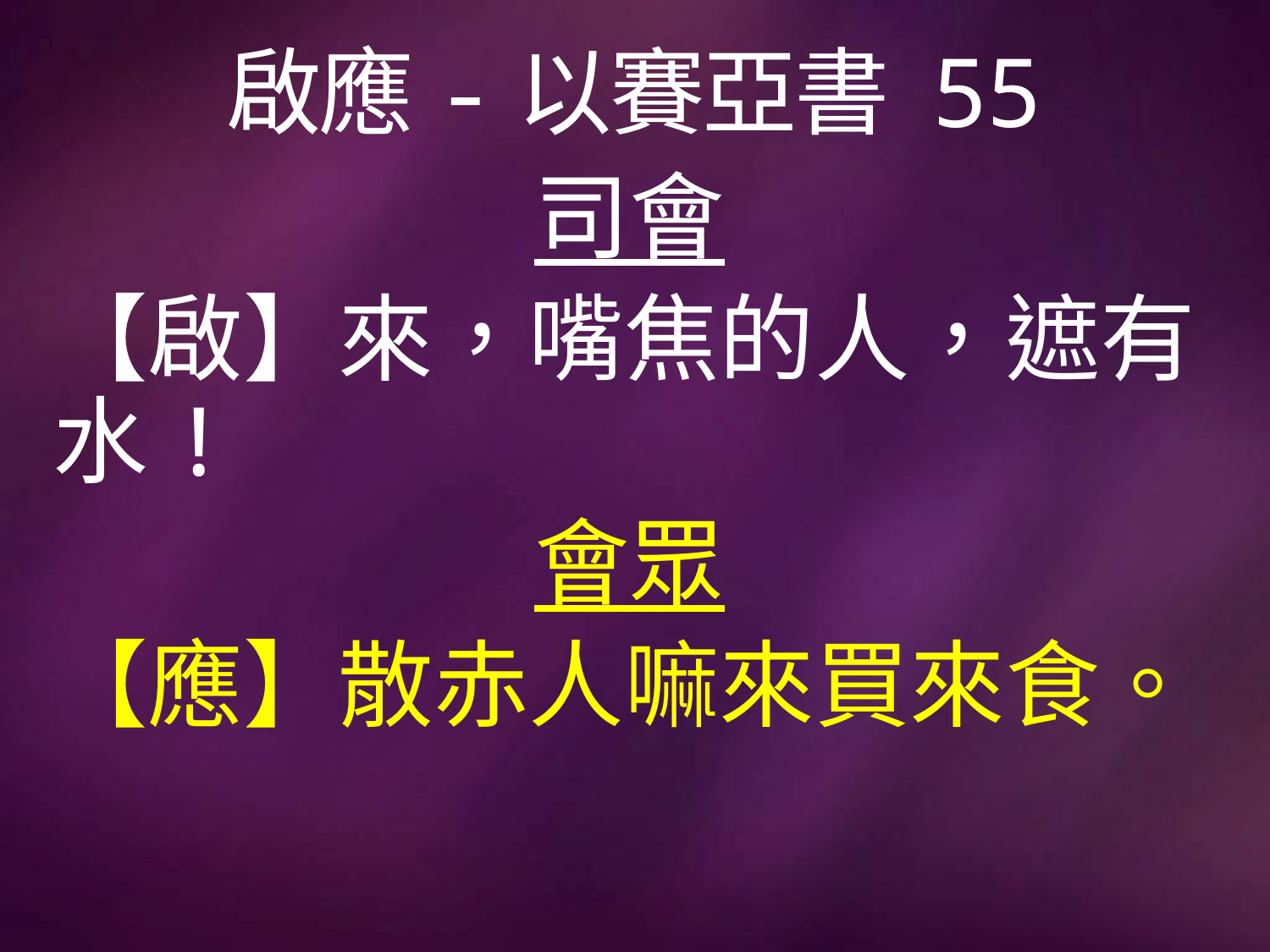

# 啟應-以賽亞書 55
司會
【啟】來，嘴焦的人，遮有水!
會眾
【應】散赤人嘛來買來食。